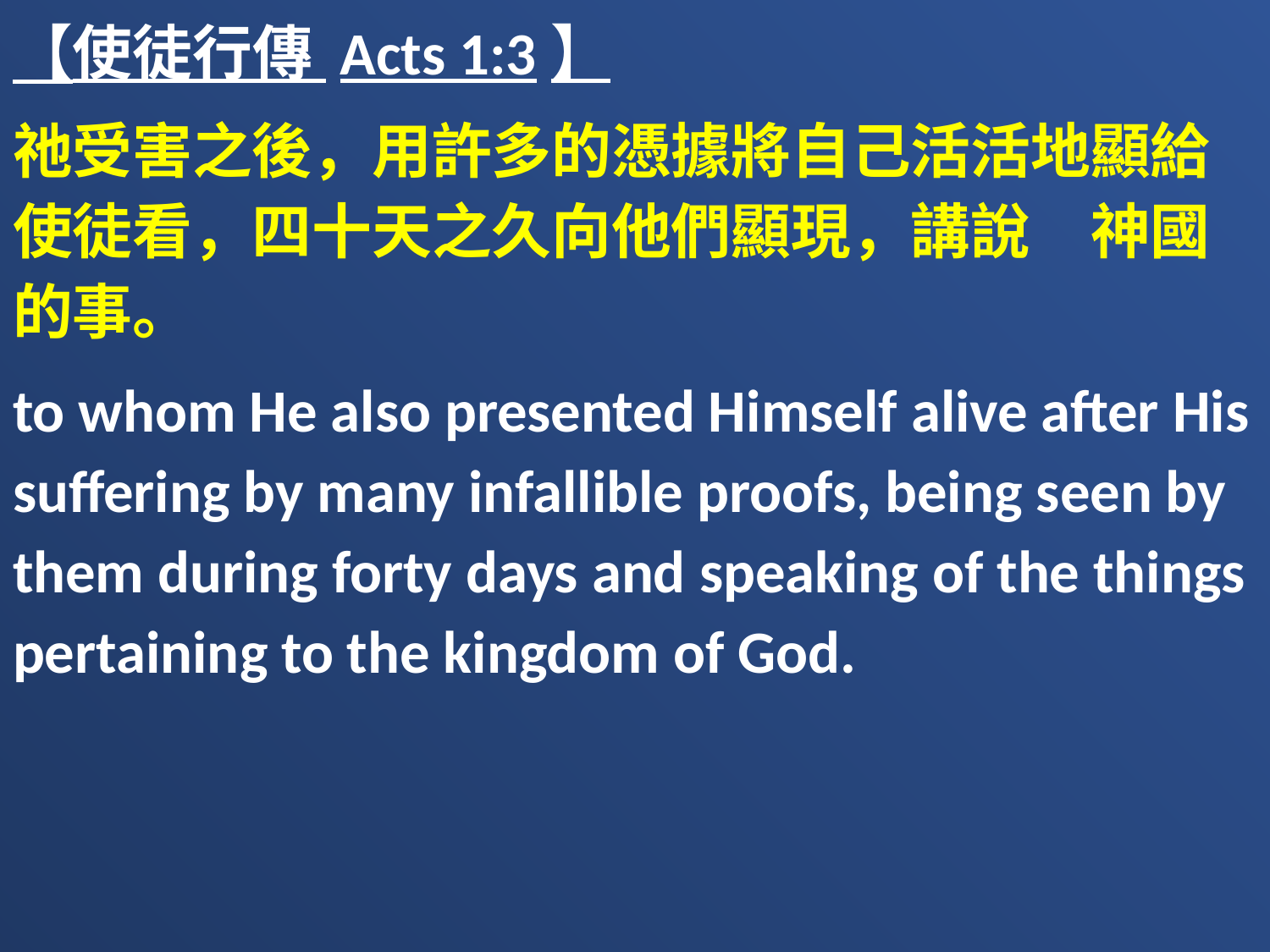

【使徒行傳 Acts 1:3】
祂受害之後，用許多的憑據將自己活活地顯給使徒看，四十天之久向他們顯現，講說　神國的事。
to whom He also presented Himself alive after His suffering by many infallible proofs, being seen by them during forty days and speaking of the things pertaining to the kingdom of God.